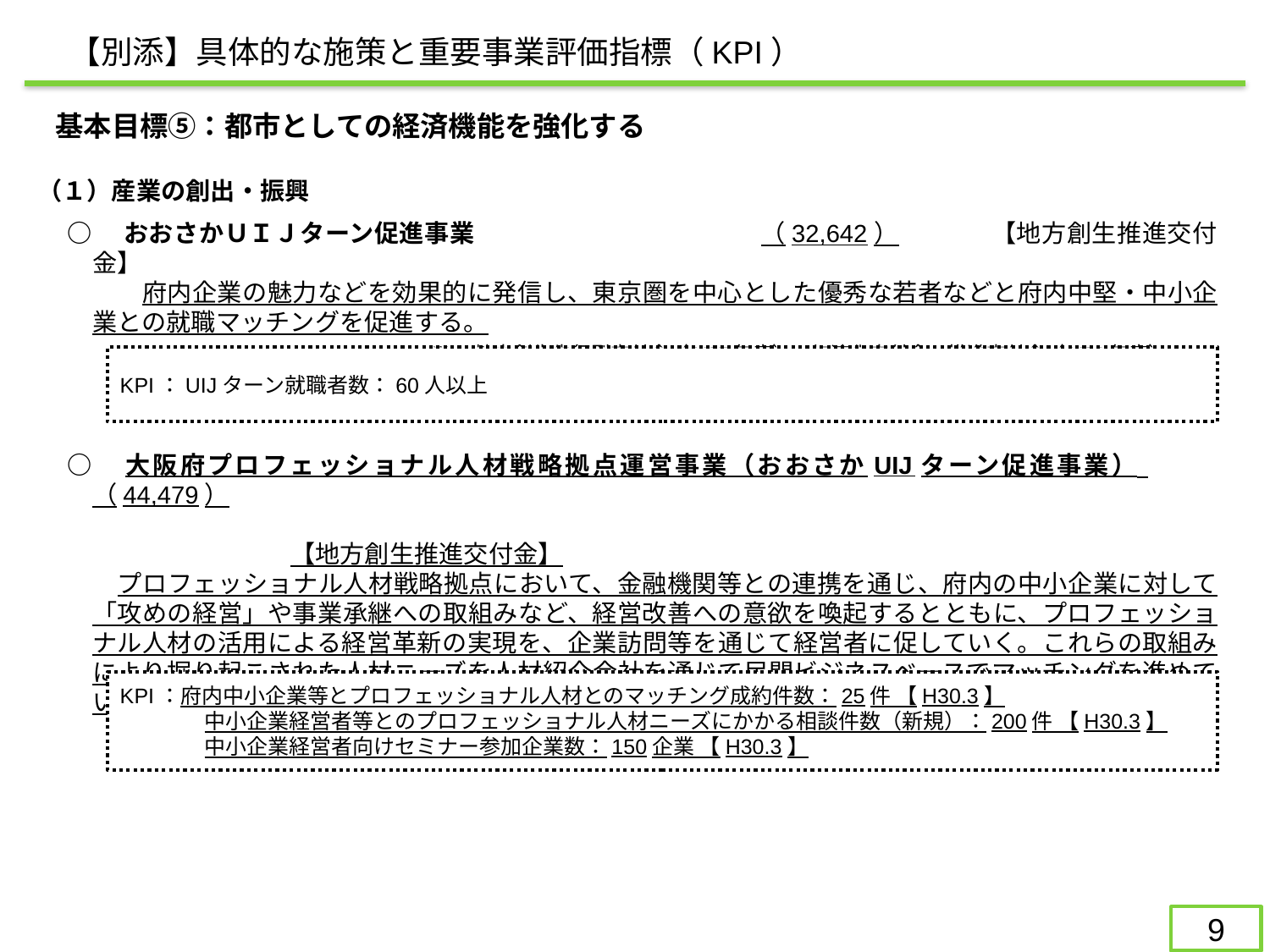

【別添】具体的な施策と重要事業評価指標（KPI）
　基本目標⑤：都市としての経済機能を強化する
（１）産業の創出・振興
○　おおさかＵＩＪターン促進事業			　（32,642）	【地方創生推進交付金】
　　　府内企業の魅力などを効果的に発信し、東京圏を中心とした優秀な若者などと府内中堅・中小企業との就職マッチングを促進する。
※　地方創生先行型交付金（H27年度）、加速化交付金・推進交付金（H28年度）
KPI：UIJターン就職者数：60人以上
○	　大阪府プロフェッショナル人材戦略拠点運営事業（おおさかUIJターン促進事業） 	（44,479）
　　　　　　　　　　　　　　　　　　　　　　　　　　　　　　　　　　　　　　　　　　　　　　　　　　　　　　【地方創生推進交付金】
　　プロフェッショナル人材戦略拠点において、金融機関等との連携を通じ、府内の中小企業に対して「攻めの経営」や事業承継への取組みなど、経営改善への意欲を喚起するとともに、プロフェッショナル人材の活用による経営革新の実現を、企業訪問等を通じて経営者に促していく。これらの取組みにより掘り起こされた人材ニーズを人材紹介会社を通じて民間ビジネスベースでマッチングを進めていき、中小企業の成長戦略の実現を図っていく。
※　地方創生加速化交付金（H28年度）
KPI：府内中小企業等とプロフェッショナル人材とのマッチング成約件数：25件 【H30.3】
　　　　中小企業経営者等とのプロフェッショナル人材ニーズにかかる相談件数（新規）：200件 【H30.3】
　　　　中小企業経営者向けセミナー参加企業数：150企業 【H30.3】
9